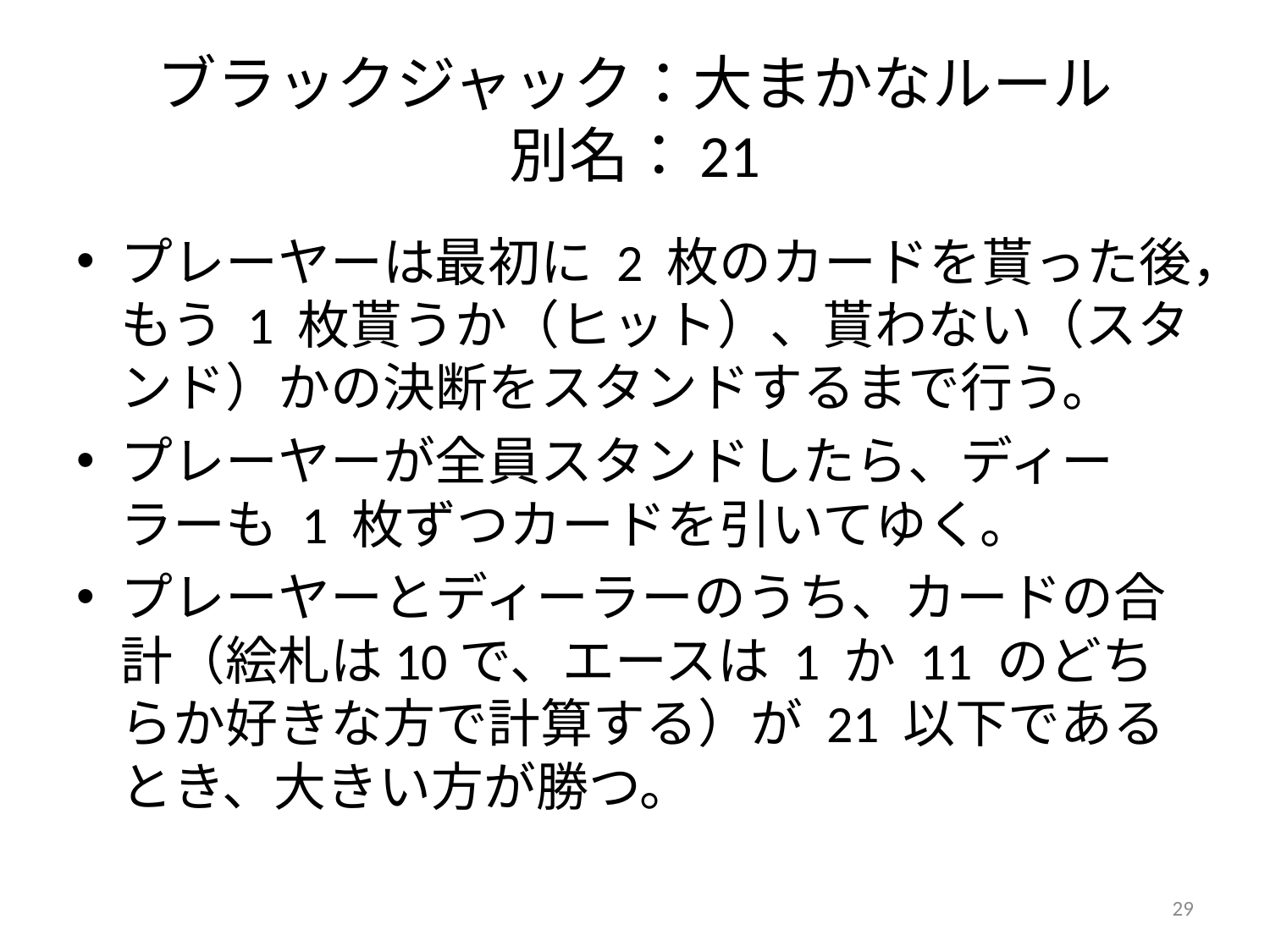

# ブラックジャック：大まかなルール 別名：21
プレーヤーは最初に 2 枚のカードを貰った後，もう 1 枚貰うか（ヒット）、貰わない（スタンド）かの決断をスタンドするまで行う。
プレーヤーが全員スタンドしたら、ディーラーも 1 枚ずつカードを引いてゆく。
プレーヤーとディーラーのうち、カードの合計（絵札は10で、エースは 1 か 11 のどちらか好きな方で計算する）が 21 以下であるとき、大きい方が勝つ。
29